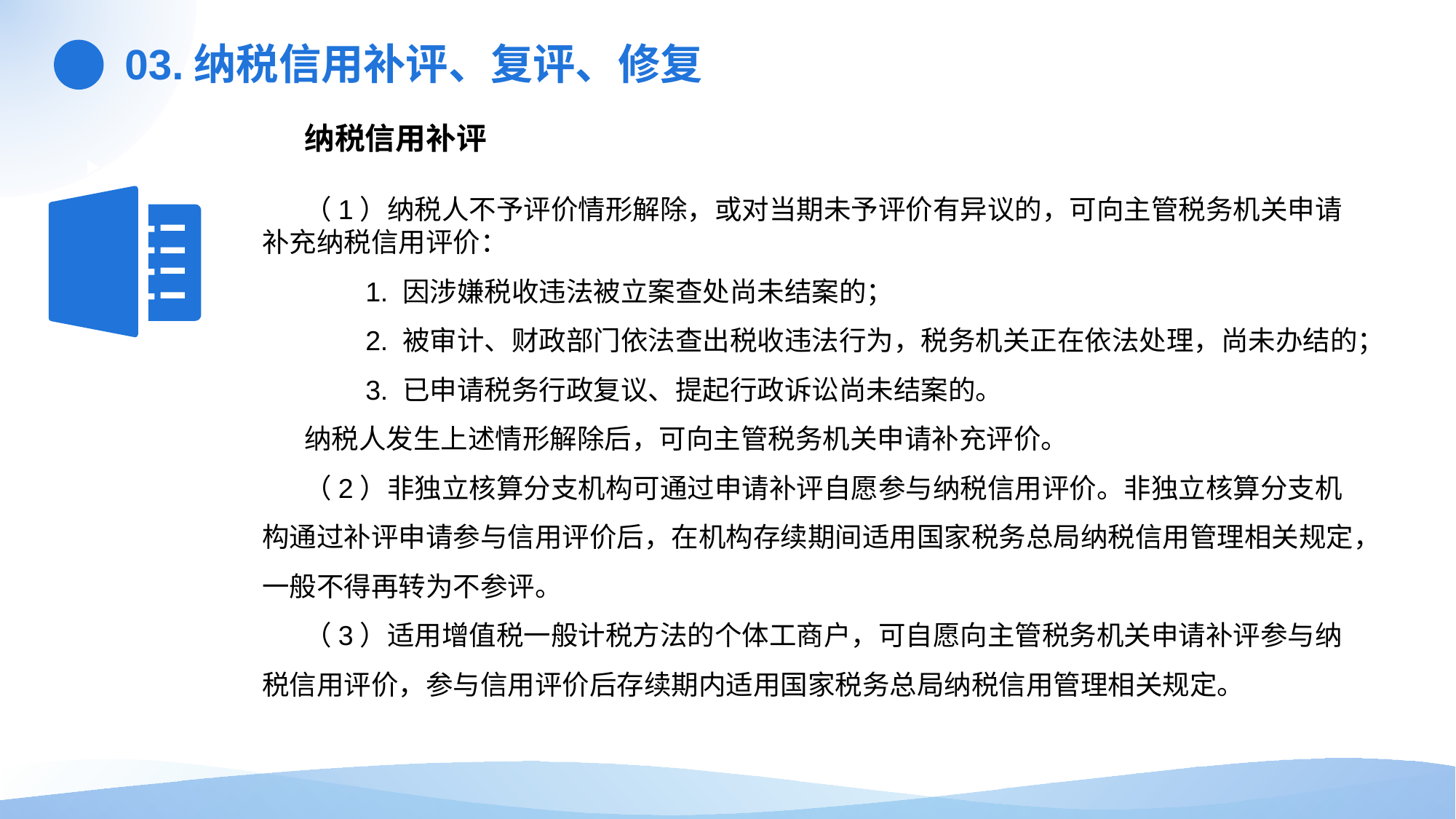

03.纳税信用补评、复评、修复

纳税信用补评

（1）纳税人不予评价情形解除，或对当期未予评价有异议的，可向主管税务机关申请补充纳税信用评价：
        1. 因涉嫌税收违法被立案查处尚未结案的；
        2. 被审计、财政部门依法查出税收违法行为，税务机关正在依法处理，尚未办结的；
        3. 已申请税务行政复议、提起行政诉讼尚未结案的。
纳税人发生上述情形解除后，可向主管税务机关申请补充评价。
（2）非独立核算分支机构可通过申请补评自愿参与纳税信用评价。非独立核算分支机构通过补评申请参与信用评价后，在机构存续期间适用国家税务总局纳税信用管理相关规定，一般不得再转为不参评。
（3）适用增值税一般计税方法的个体工商户，可自愿向主管税务机关申请补评参与纳税信用评价，参与信用评价后存续期内适用国家税务总局纳税信用管理相关规定。